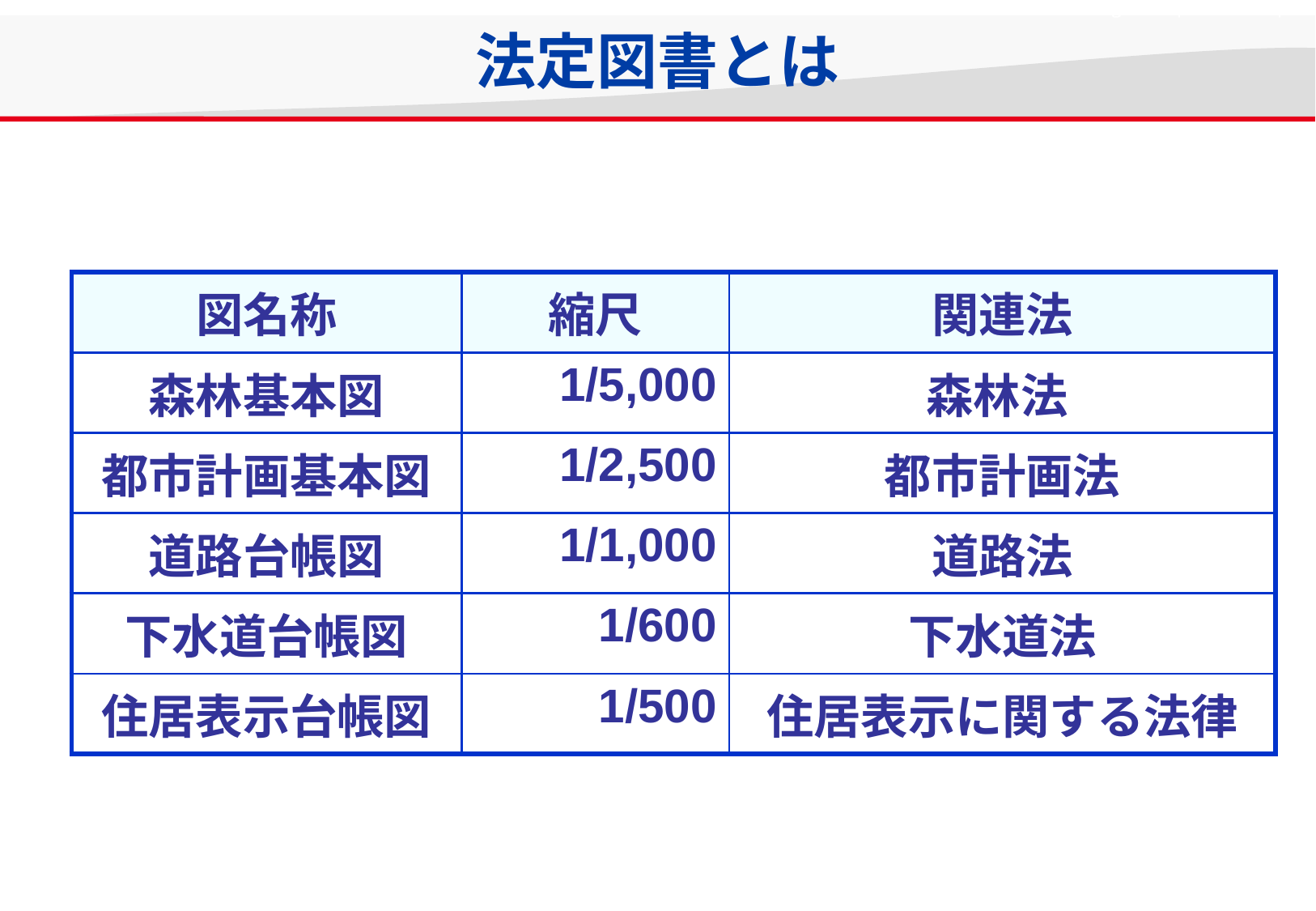

# 法定図書とは
| 図名称 | 縮尺 | 関連法 |
| --- | --- | --- |
| 森林基本図 | 1/5,000 | 森林法 |
| 都市計画基本図 | 1/2,500 | 都市計画法 |
| 道路台帳図 | 1/1,000 | 道路法 |
| 下水道台帳図 | 1/600 | 下水道法 |
| 住居表示台帳図 | 1/500 | 住居表示に関する法律 |